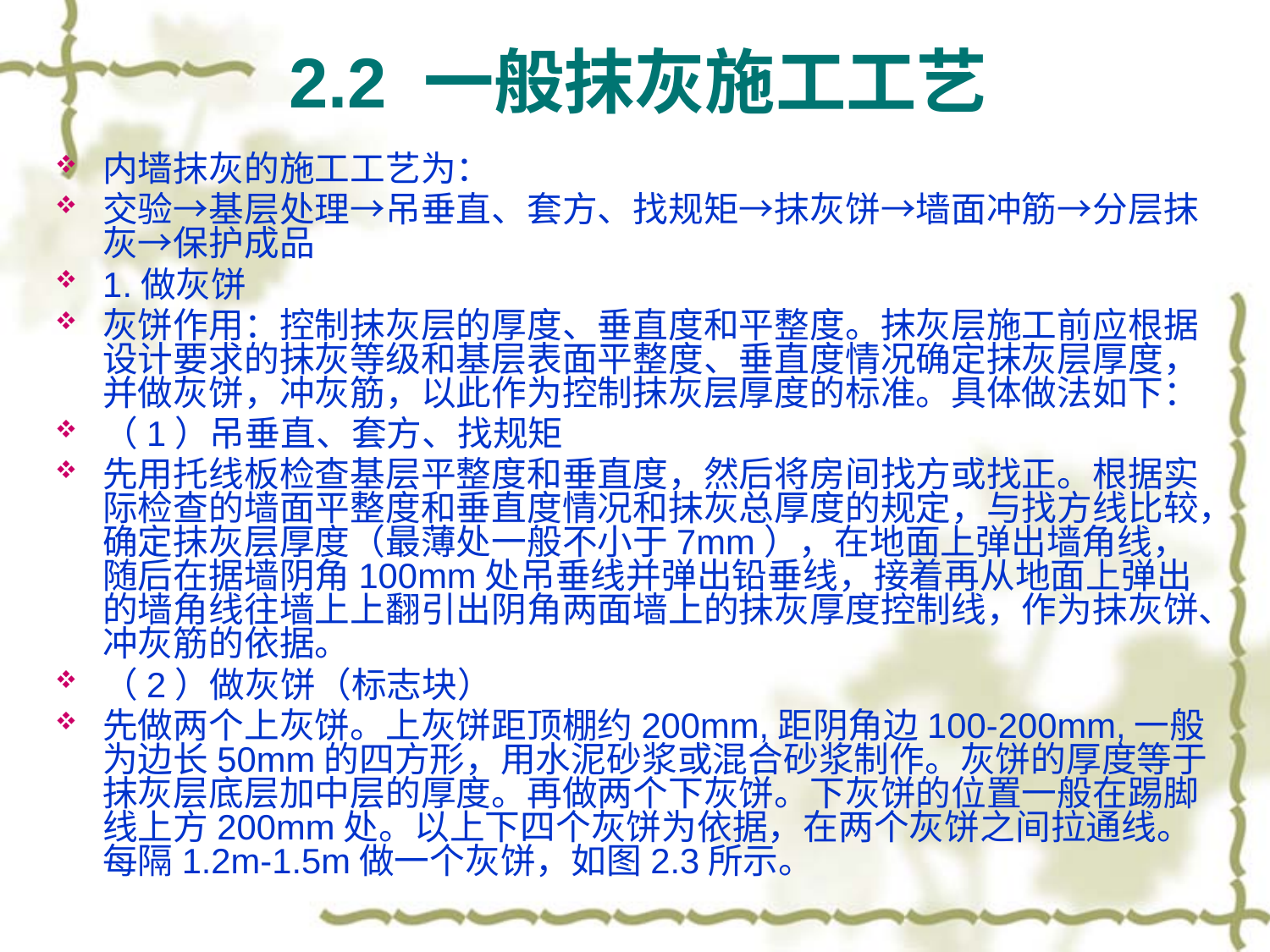

# 2.2 一般抹灰施工工艺
内墙抹灰的施工工艺为：
交验→基层处理→吊垂直、套方、找规矩→抹灰饼→墙面冲筋→分层抹灰→保护成品
1.做灰饼
灰饼作用：控制抹灰层的厚度、垂直度和平整度。抹灰层施工前应根据设计要求的抹灰等级和基层表面平整度、垂直度情况确定抹灰层厚度，并做灰饼，冲灰筋，以此作为控制抹灰层厚度的标准。具体做法如下：
（1）吊垂直、套方、找规矩
先用托线板检查基层平整度和垂直度，然后将房间找方或找正。根据实际检查的墙面平整度和垂直度情况和抹灰总厚度的规定，与找方线比较，确定抹灰层厚度（最薄处一般不小于7mm），在地面上弹出墙角线，随后在据墙阴角100mm处吊垂线并弹出铅垂线，接着再从地面上弹出的墙角线往墙上上翻引出阴角两面墙上的抹灰厚度控制线，作为抹灰饼、冲灰筋的依据。
（2）做灰饼（标志块）
先做两个上灰饼。上灰饼距顶棚约200mm,距阴角边100-200mm,一般为边长50mm的四方形，用水泥砂浆或混合砂浆制作。灰饼的厚度等于抹灰层底层加中层的厚度。再做两个下灰饼。下灰饼的位置一般在踢脚线上方200mm处。以上下四个灰饼为依据，在两个灰饼之间拉通线。每隔1.2m-1.5m做一个灰饼，如图2.3所示。